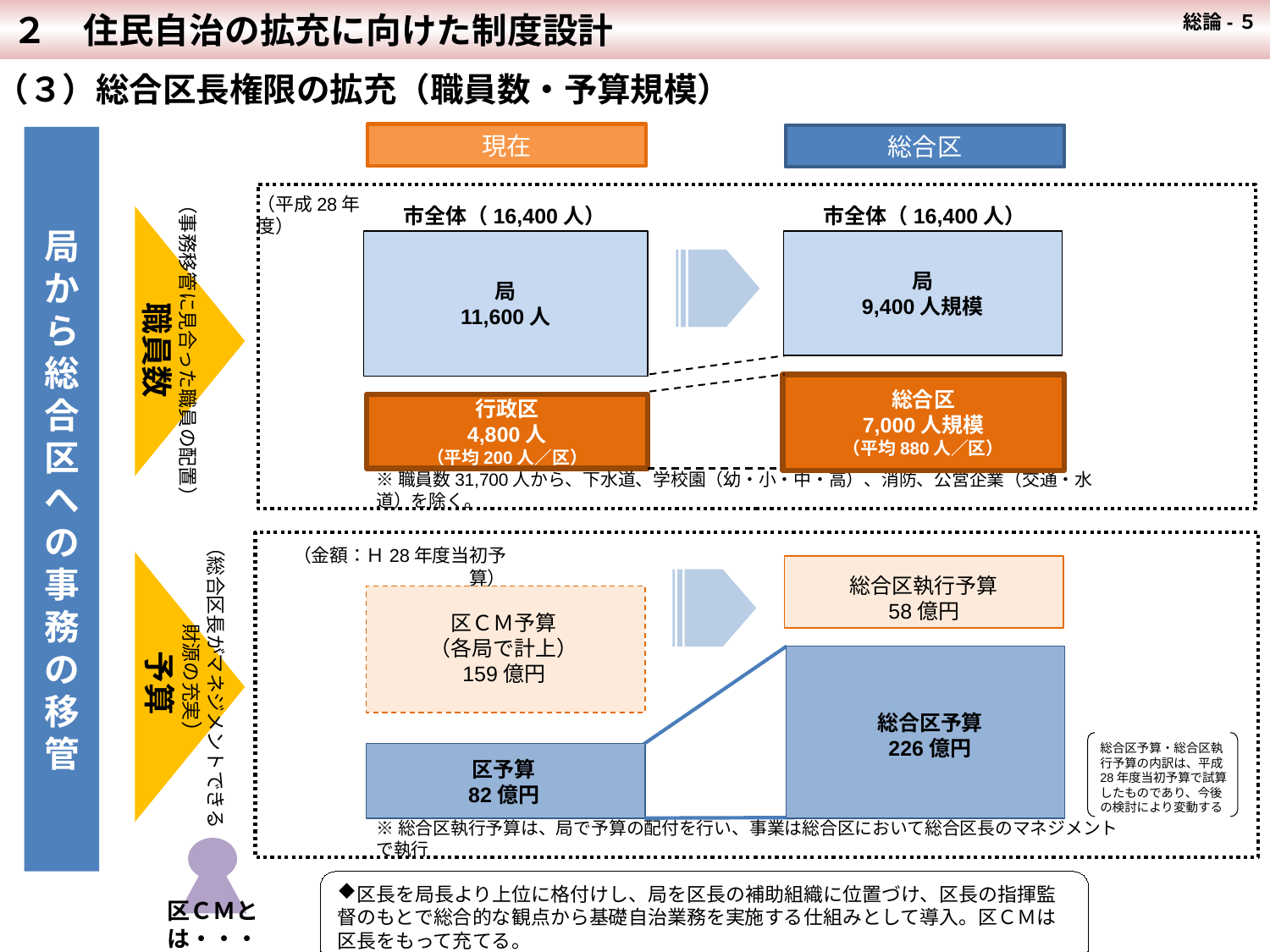

２　住民自治の拡充に向けた制度設計
 総論-５
5
（３）総合区長権限の拡充（職員数・予算規模）
現在
総合区
局から総合区への事務の移管
（事務移管に見合った職員の配置）
職員数

（平成28年度）
市全体（16,400人）
市全体（16,400人）

局
11,600人
局
9,400人規模

総合区
7,000人規模
（平均880人／区）
行政区
4,800人
（平均200人／区）
※職員数31,700人から、下水道、学校園（幼・小・中・高）、消防、公営企業（交通・水道）を除く。
（総合区長がマネジメントできる
財源の充実）
予算

（金額：Ｈ28年度当初予算）

総合区執行予算
58億円

区ＣＭ予算
（各局で計上）
159億円

総合区予算
226億円

総合区予算・総合区執行予算の内訳は、平成28年度当初予算で試算したものであり、今後の検討により変動する

区予算
82億円
※総合区執行予算は、局で予算の配付を行い、事業は総合区において総合区長のマネジメントで執行

区長を局長より上位に格付けし、局を区長の補助組織に位置づけ、区長の指揮監督のもとで総合的な観点から基礎自治業務を実施する仕組みとして導入。区ＣＭは区長をもって充てる。
区ＣＭとは・・・
(ｼﾃｨ･ﾏﾈｰｼﾞｬｰ)